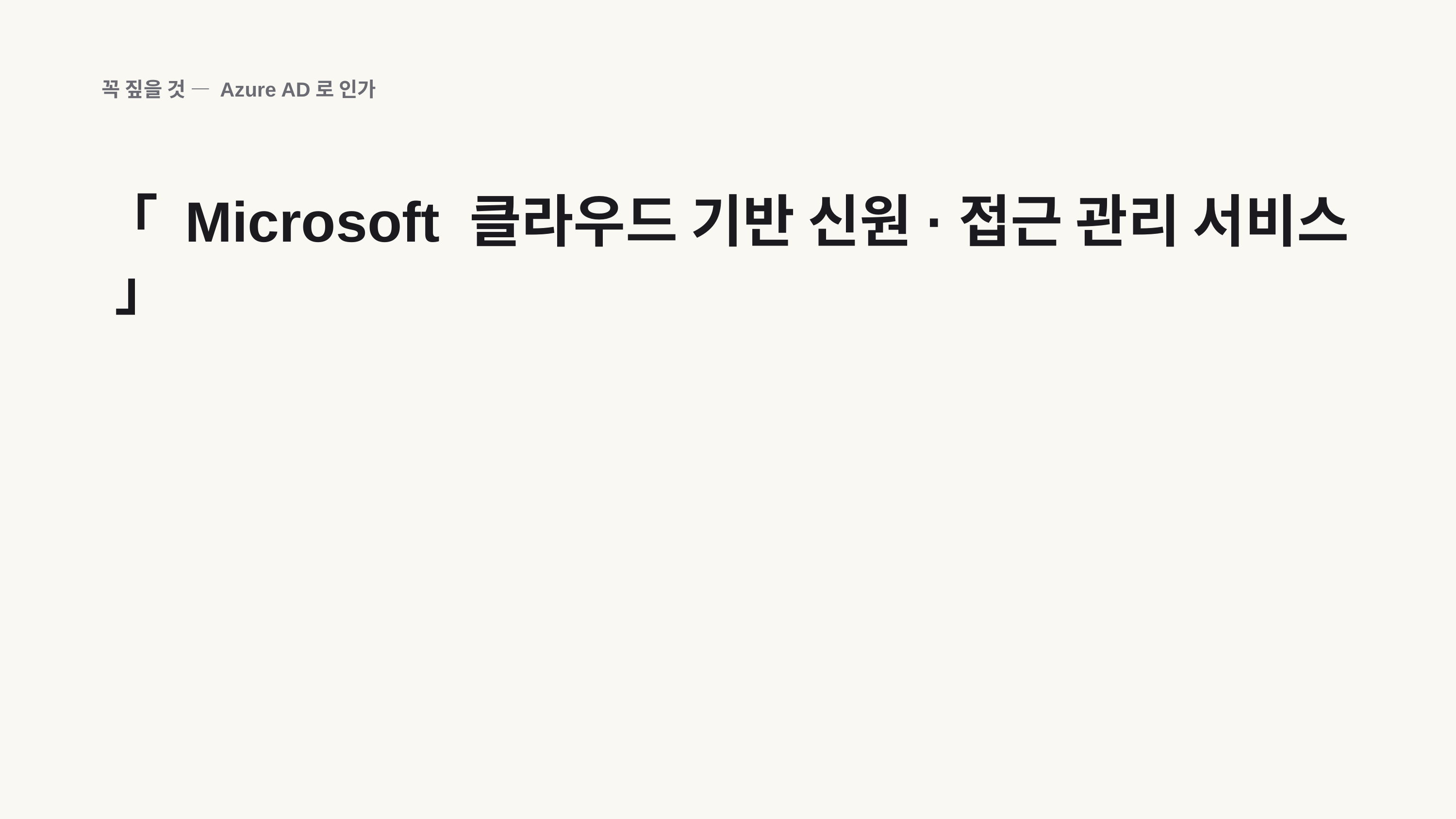

꼭 짚을 것 — Azure AD로 인가
「 Microsoft 클라우드 기반 신원·접근 관리 서비스 」